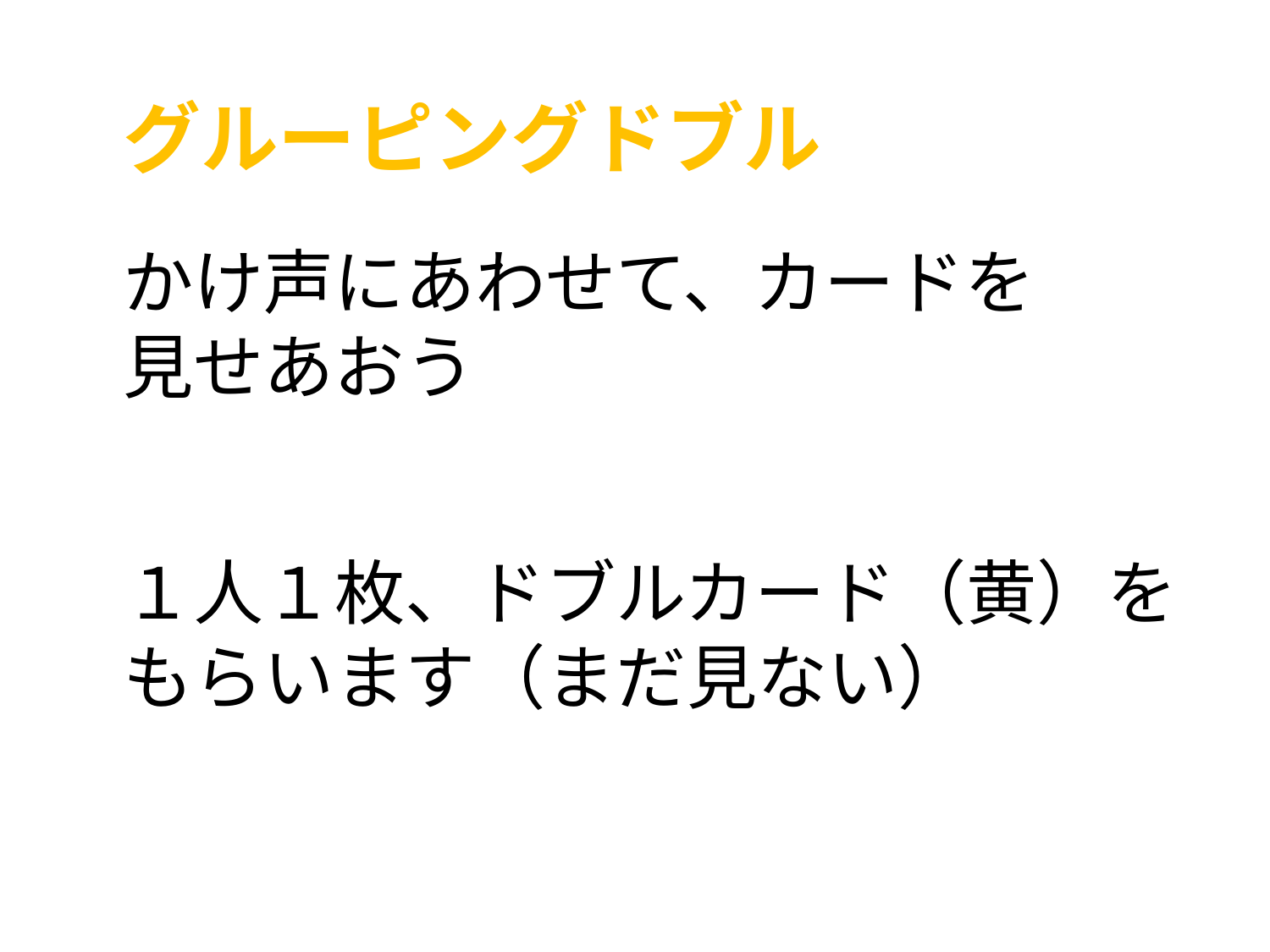

グルーピングドブル
かけ声にあわせて、カードを見せあおう
１人１枚、ドブルカード（黄）をもらいます（まだ見ない）